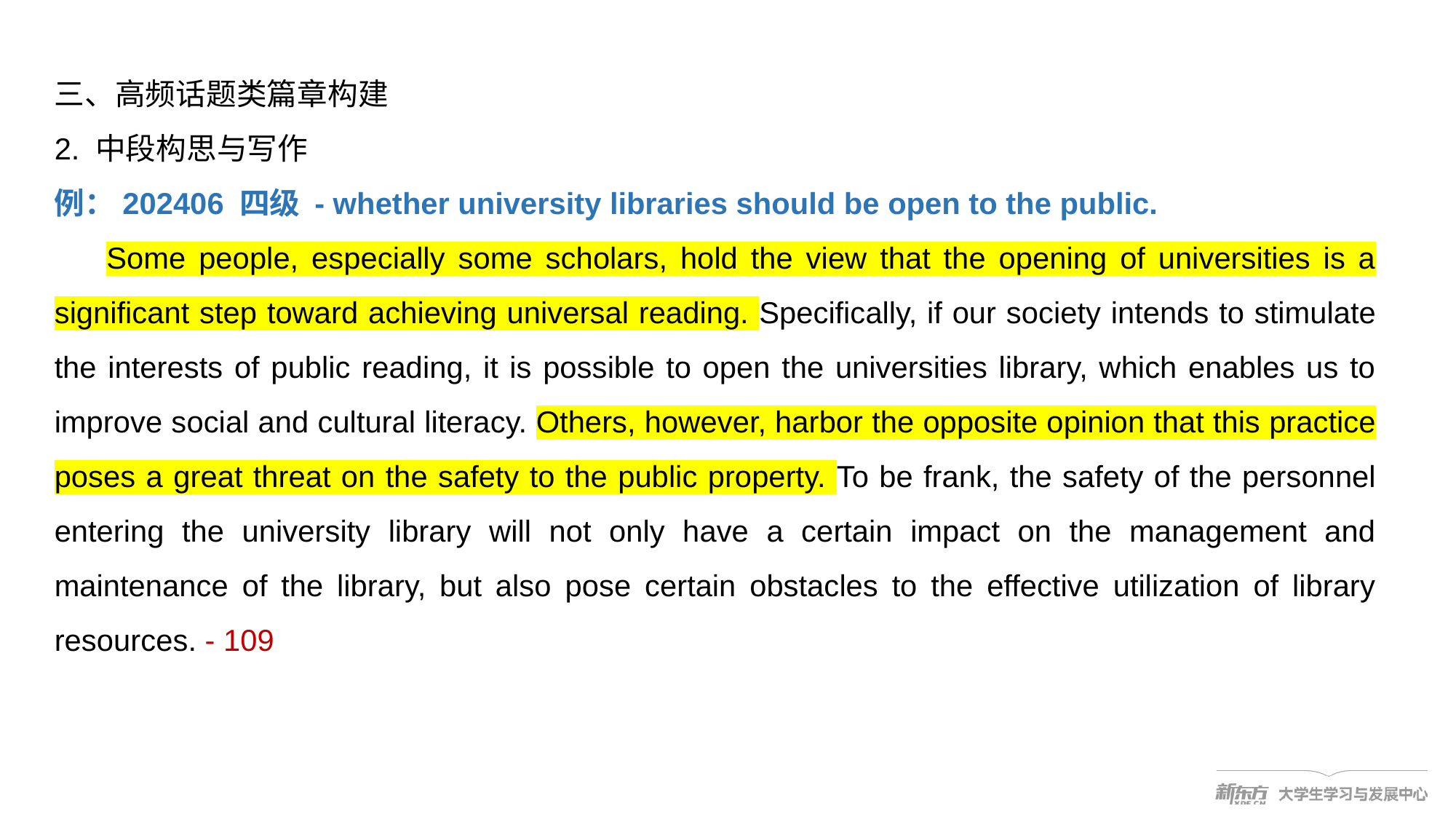

三、高频话题类篇章构建
2. 中段构思与写作
例：202406 四级 - whether university libraries should be open to the public.
    Some people, especially some scholars, hold the view that the opening of universities is a significant step toward achieving universal reading. Specifically, if our society intends to stimulate the interests of public reading, it is possible to open the universities library, which enables us to improve social and cultural literacy. Others, however, harbor the opposite opinion that this practice poses a great threat on the safety to the public property. To be frank, the safety of the personnel entering the university library will not only have a certain impact on the management and maintenance of the library, but also pose certain obstacles to the effective utilization of library resources. - 109